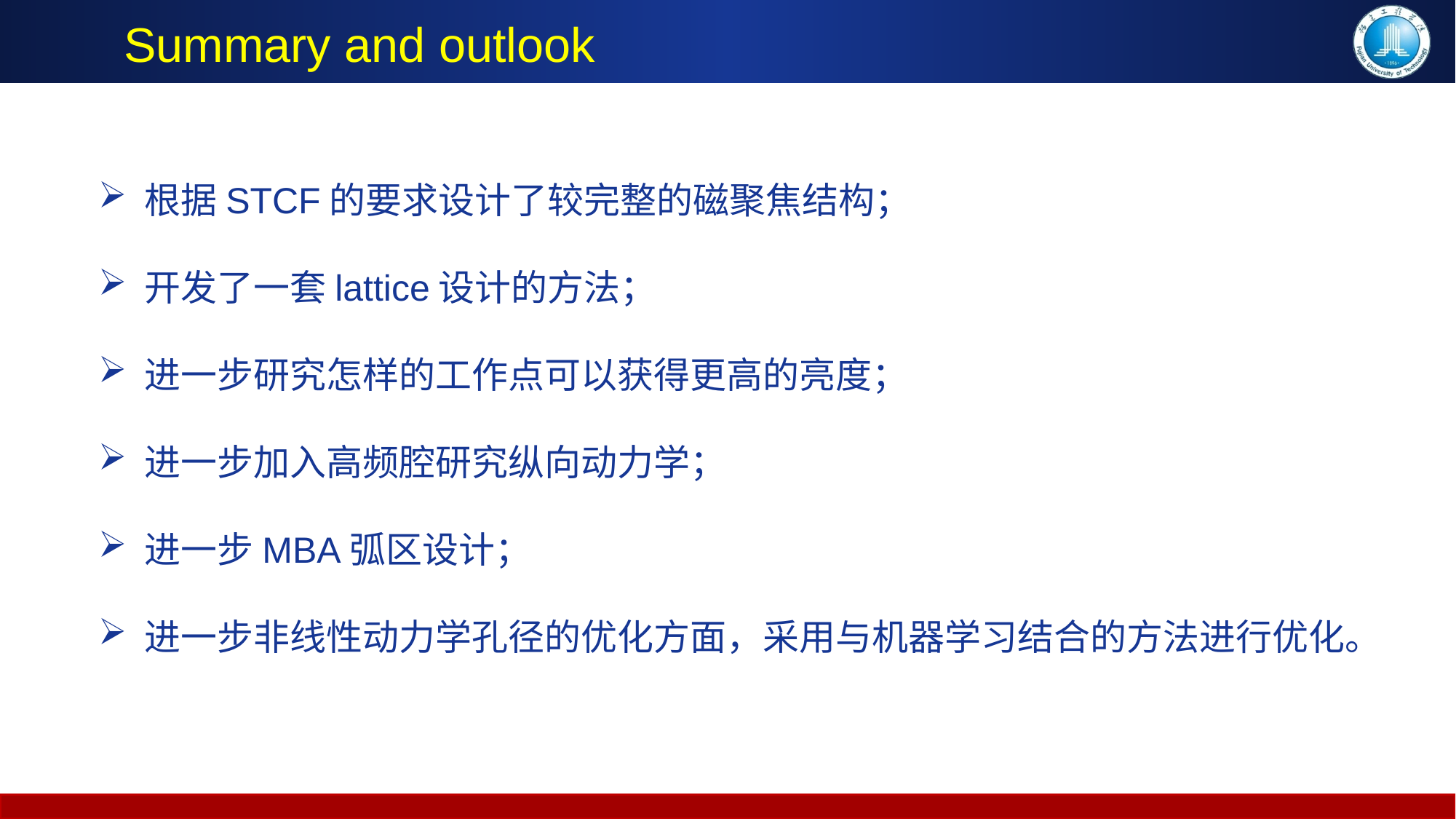

Summary and outlook

 根据STCF的要求设计了较完整的磁聚焦结构；

 开发了一套lattice设计的方法；

 进一步研究怎样的工作点可以获得更高的亮度；

 进一步加入高频腔研究纵向动力学；

 进一步MBA弧区设计；

 进一步非线性动力学孔径的优化方面，采用与机器学习结合的方法进行优化。